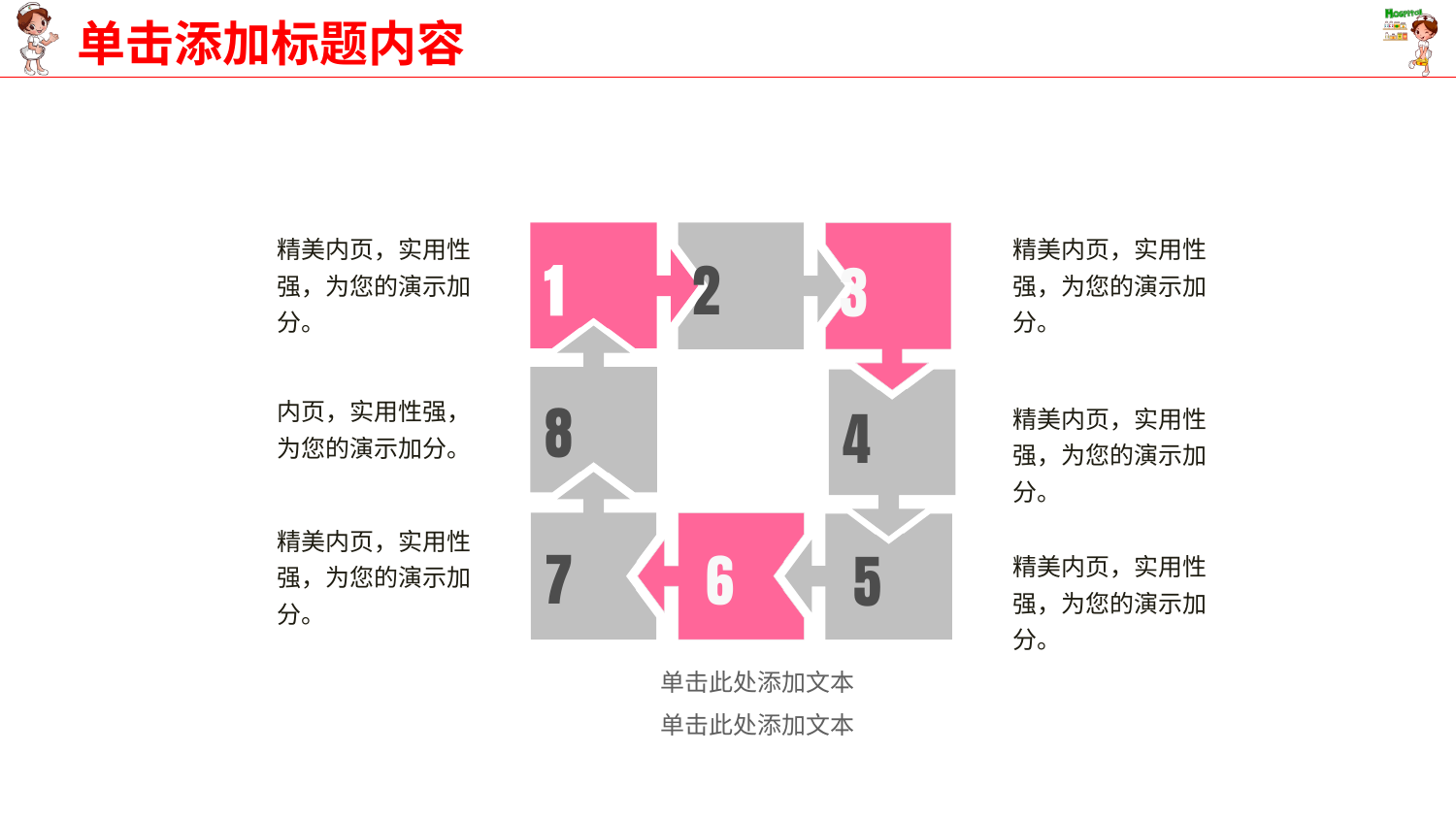

单击添加标题内容
精美内页，实用性强，为您的演示加分。
精美内页，实用性强，为您的演示加分。
1
2
3
8
4
内页，实用性强，为您的演示加分。
精美内页，实用性强，为您的演示加分。
7
精美内页，实用性强，为您的演示加分。
6
5
精美内页，实用性强，为您的演示加分。
单击此处添加文本
单击此处添加文本